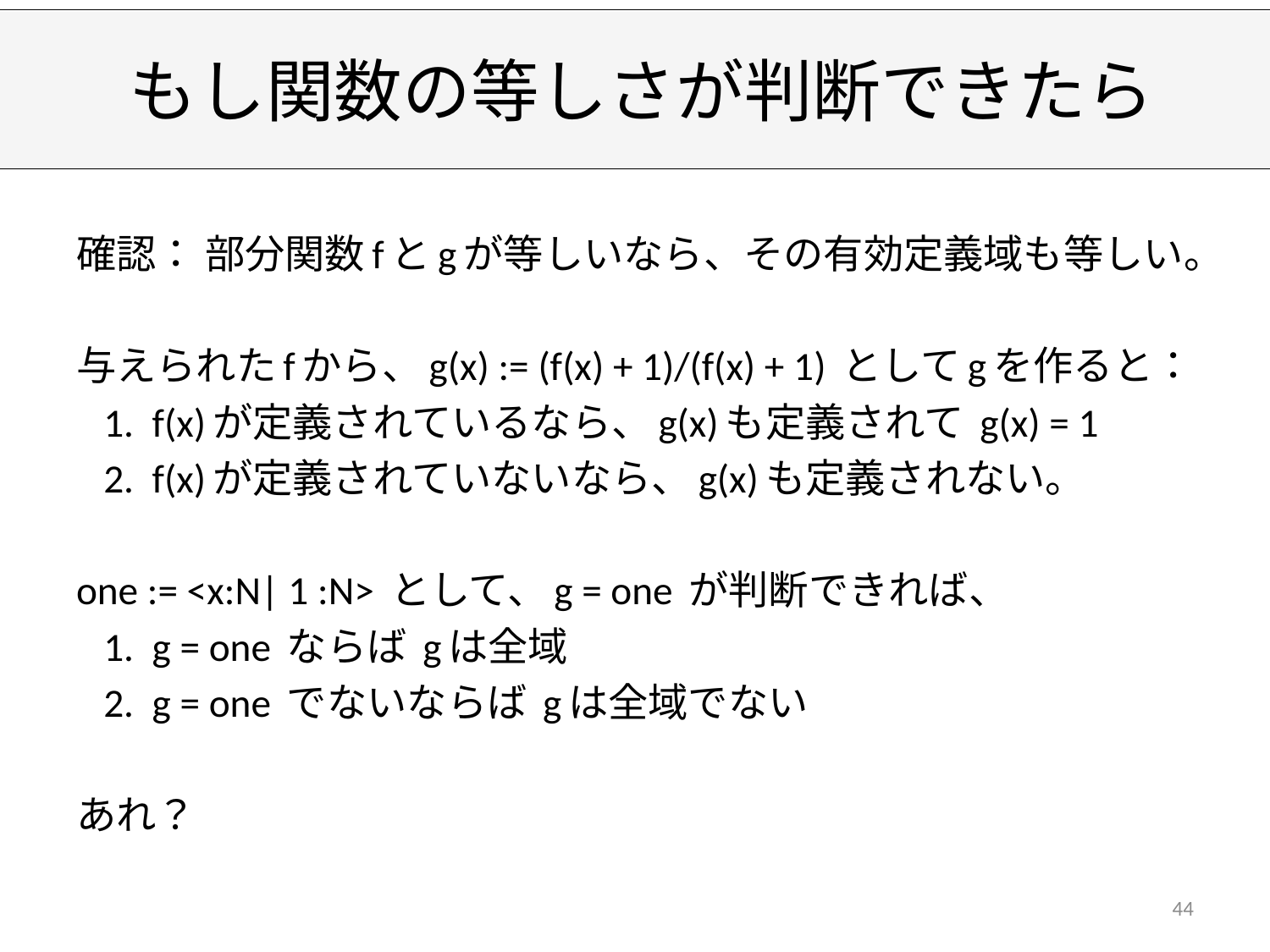

# もし関数の等しさが判断できたら
確認： 部分関数fとgが等しいなら、その有効定義域も等しい。

与えられたfから、g(x) := (f(x) + 1)/(f(x) + 1) としてgを作ると：
   1.  f(x)が定義されているなら、g(x)も定義されて g(x) = 1
   2.  f(x)が定義されていないなら、g(x)も定義されない。

one := <x:N| 1 :N> として、g = one が判断できれば、
   1.  g = one ならば gは全域
   2.  g = one でないならば gは全域でない

あれ？
44